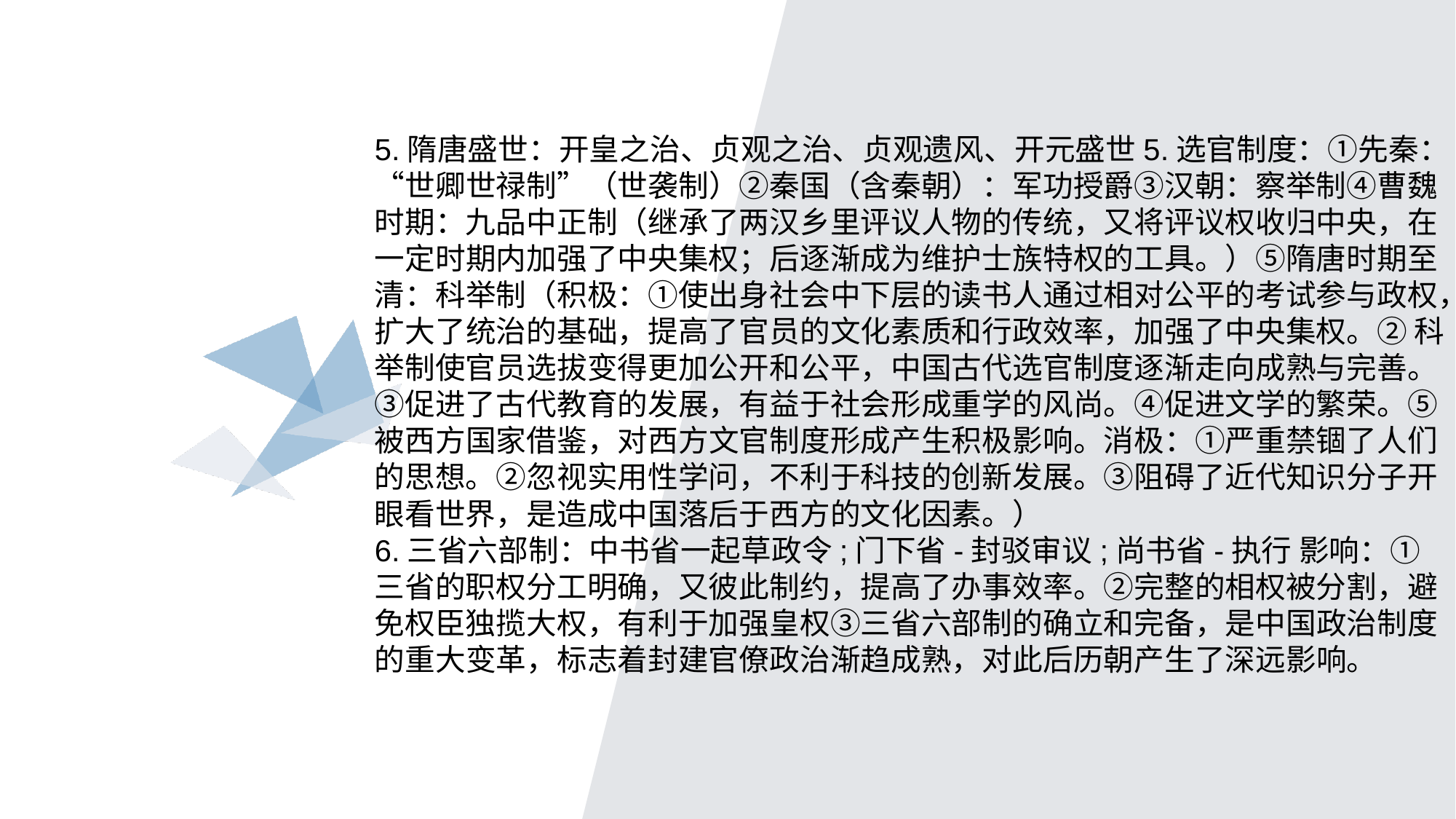

#
5.隋唐盛世：开皇之治、贞观之治、贞观遗风、开元盛世5.选官制度：①先秦：“世卿世禄制”（世袭制）②秦国（含秦朝）：军功授爵③汉朝：察举制④曹魏时期：九品中正制（继承了两汉乡里评议人物的传统，又将评议权收归中央，在一定时期内加强了中央集权；后逐渐成为维护士族特权的工具。）⑤隋唐时期至清：科举制（积极：①使出身社会中下层的读书人通过相对公平的考试参与政权，扩大了统治的基础，提高了官员的文化素质和行政效率，加强了中央集权。② 科举制使官员选拔变得更加公开和公平，中国古代选官制度逐渐走向成熟与完善。③促进了古代教育的发展，有益于社会形成重学的风尚。④促进文学的繁荣。⑤被西方国家借鉴，对西方文官制度形成产生积极影响。消极：①严重禁锢了人们的思想。②忽视实用性学问，不利于科技的创新发展。③阻碍了近代知识分子开眼看世界，是造成中国落后于西方的文化因素。）
6.三省六部制：中书省一起草政令;门下省-封驳审议;尚书省-执行 影响：①三省的职权分工明确，又彼此制约，提高了办事效率。②完整的相权被分割，避免权臣独揽大权，有利于加强皇权③三省六部制的确立和完备，是中国政治制度的重大变革，标志着封建官僚政治渐趋成熟，对此后历朝产生了深远影响。